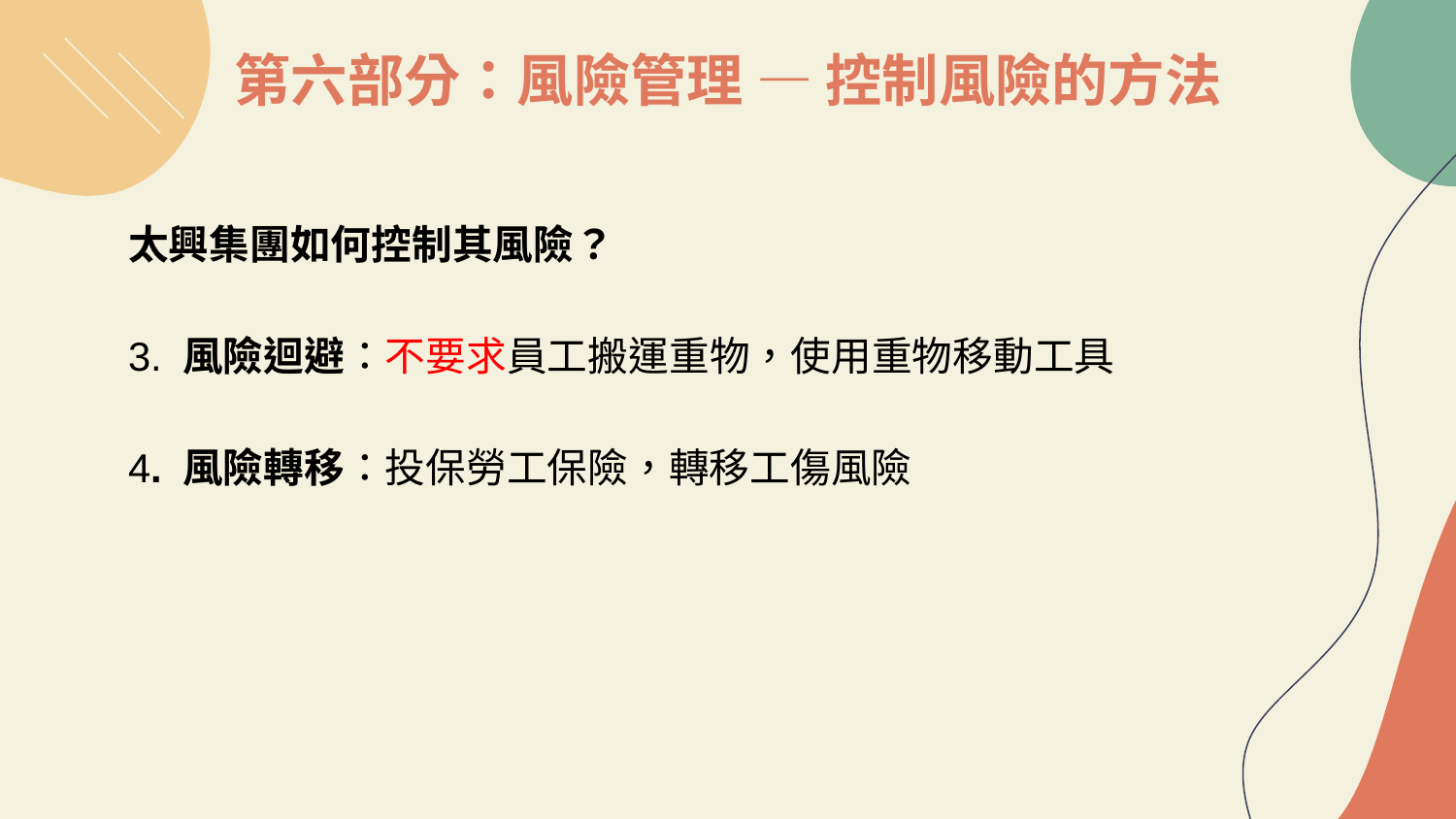

# 第六部分：風險管理 — 控制風險的方法
太興集團如何控制其風險？

3. 風險迴避：不要求員工搬運重物，使用重物移動工具

4. 風險轉移：投保勞工保險，轉移工傷風險